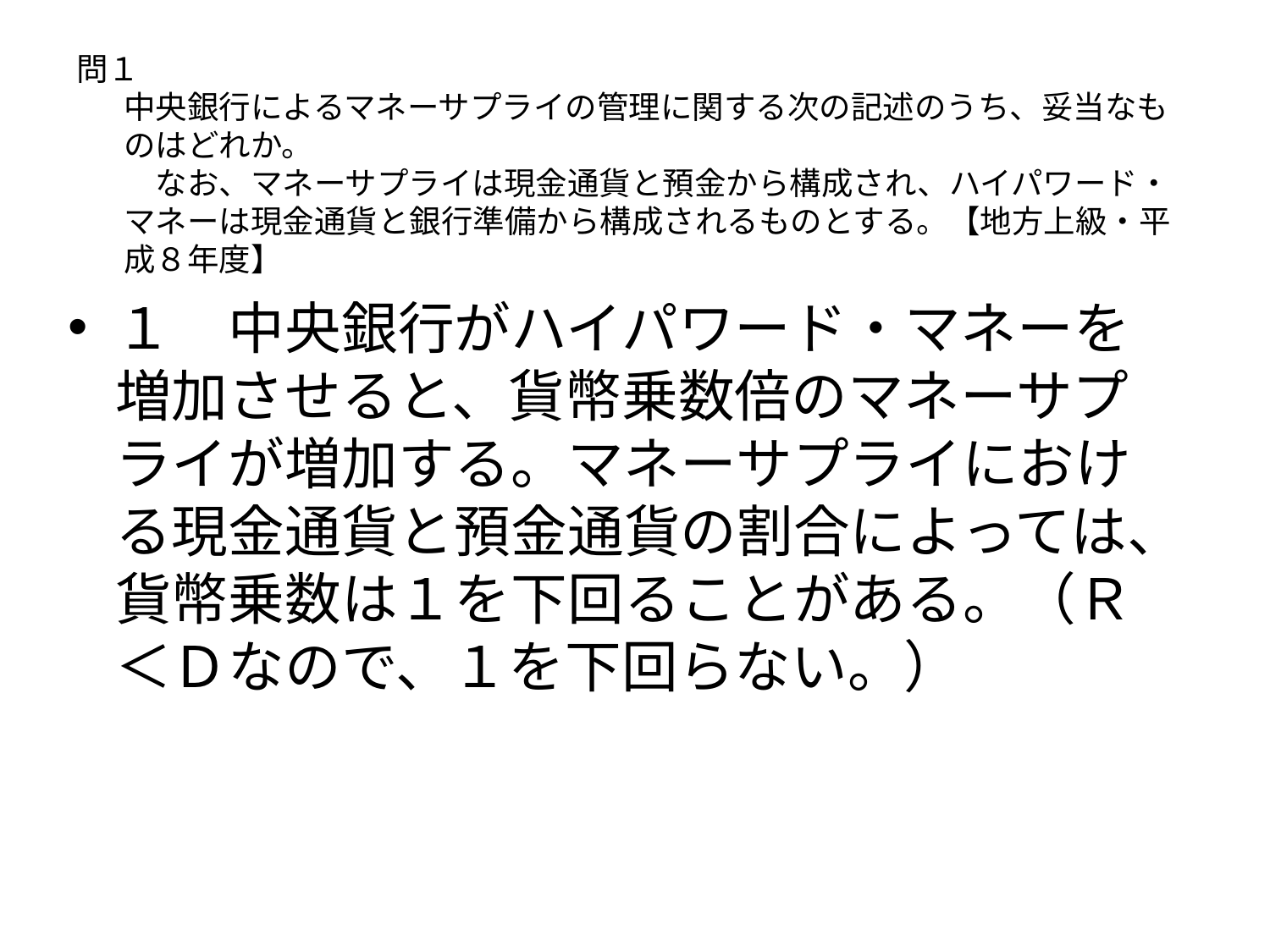

# 問１ 中央銀行によるマネーサプライの管理に関する次の記述のうち、妥当なものはどれか。 　なお、マネーサプライは現金通貨と預金から構成され、ハイパワード・マネーは現金通貨と銀行準備から構成されるものとする。【地方上級・平成８年度】
１　中央銀行がハイパワード・マネーを増加させると、貨幣乗数倍のマネーサプライが増加する。マネーサプライにおける現金通貨と預金通貨の割合によっては、貨幣乗数は１を下回ることがある。（Ｒ＜Ｄなので、１を下回らない。）